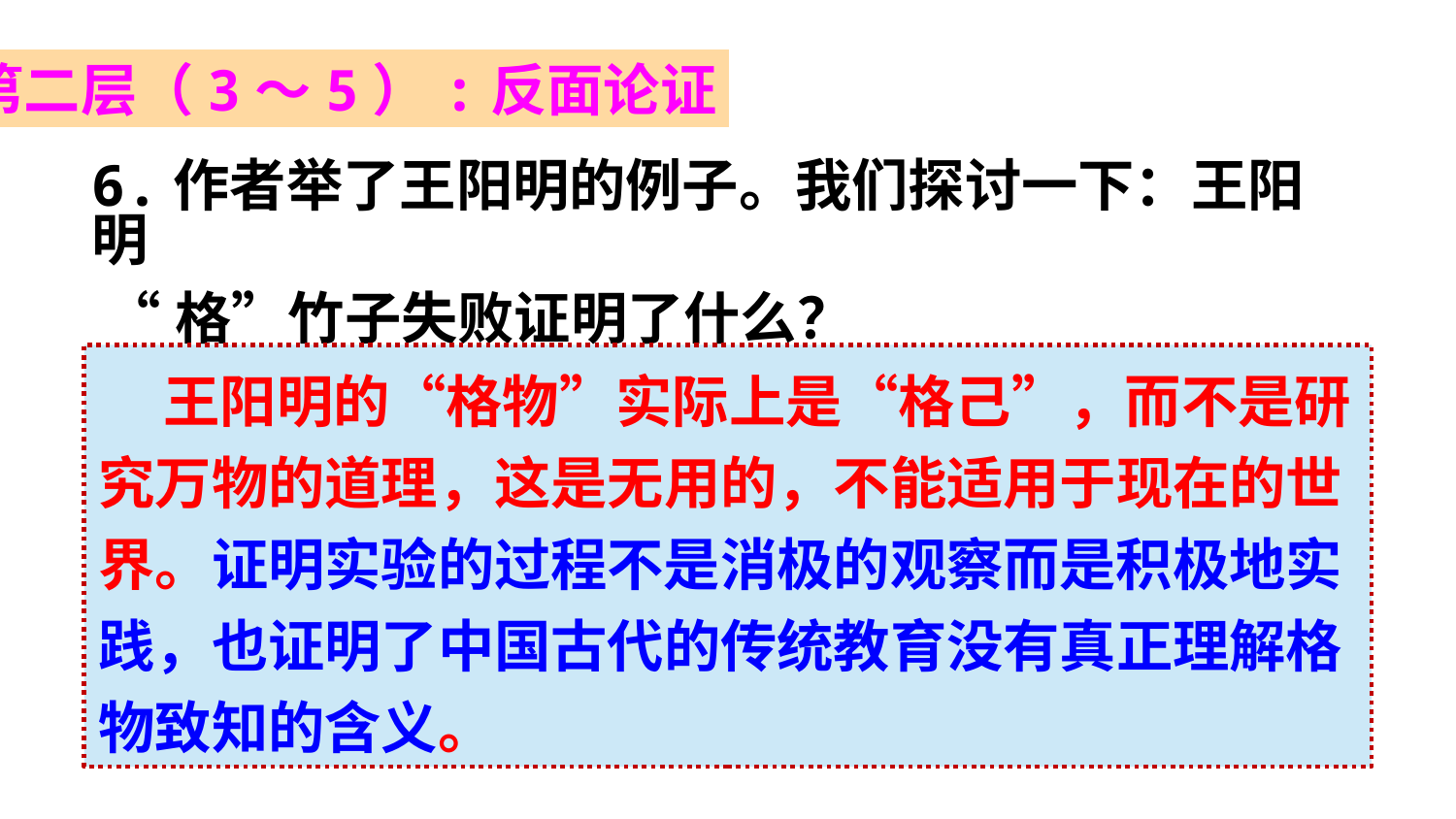

第二层（3～5）:反面论证
6.作者举了王阳明的例子。我们探讨一下：王阳明
 “格”竹子失败证明了什么？
    王阳明的“格物”实际上是“格己”，而不是研究万物的道理，这是无用的，不能适用于现在的世界。证明实验的过程不是消极的观察而是积极地实践，也证明了中国古代的传统教育没有真正理解格物致知的含义。